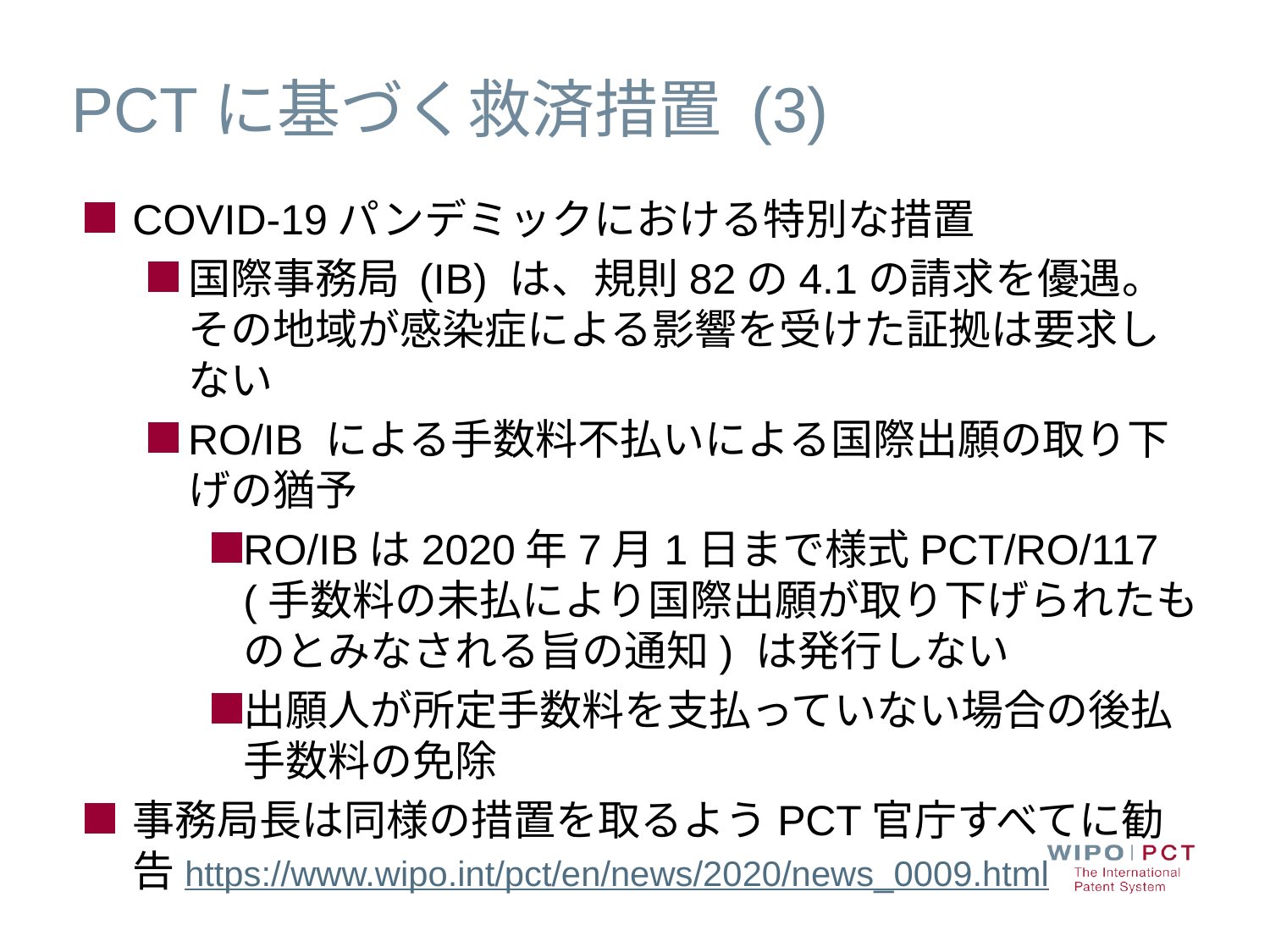

# PCTに基づく救済措置 (3)
COVID-19パンデミックにおける特別な措置
国際事務局 (IB) は、規則82の4.1の請求を優遇。その地域が感染症による影響を受けた証拠は要求しない
RO/IB による手数料不払いによる国際出願の取り下げの猶予
RO/IBは2020年7月1日まで様式PCT/RO/117 (手数料の未払により国際出願が取り下げられたものとみなされる旨の通知) は発行しない
出願人が所定手数料を支払っていない場合の後払手数料の免除
事務局長は同様の措置を取るようPCT官庁すべてに勧告https://www.wipo.int/pct/en/news/2020/news_0009.html